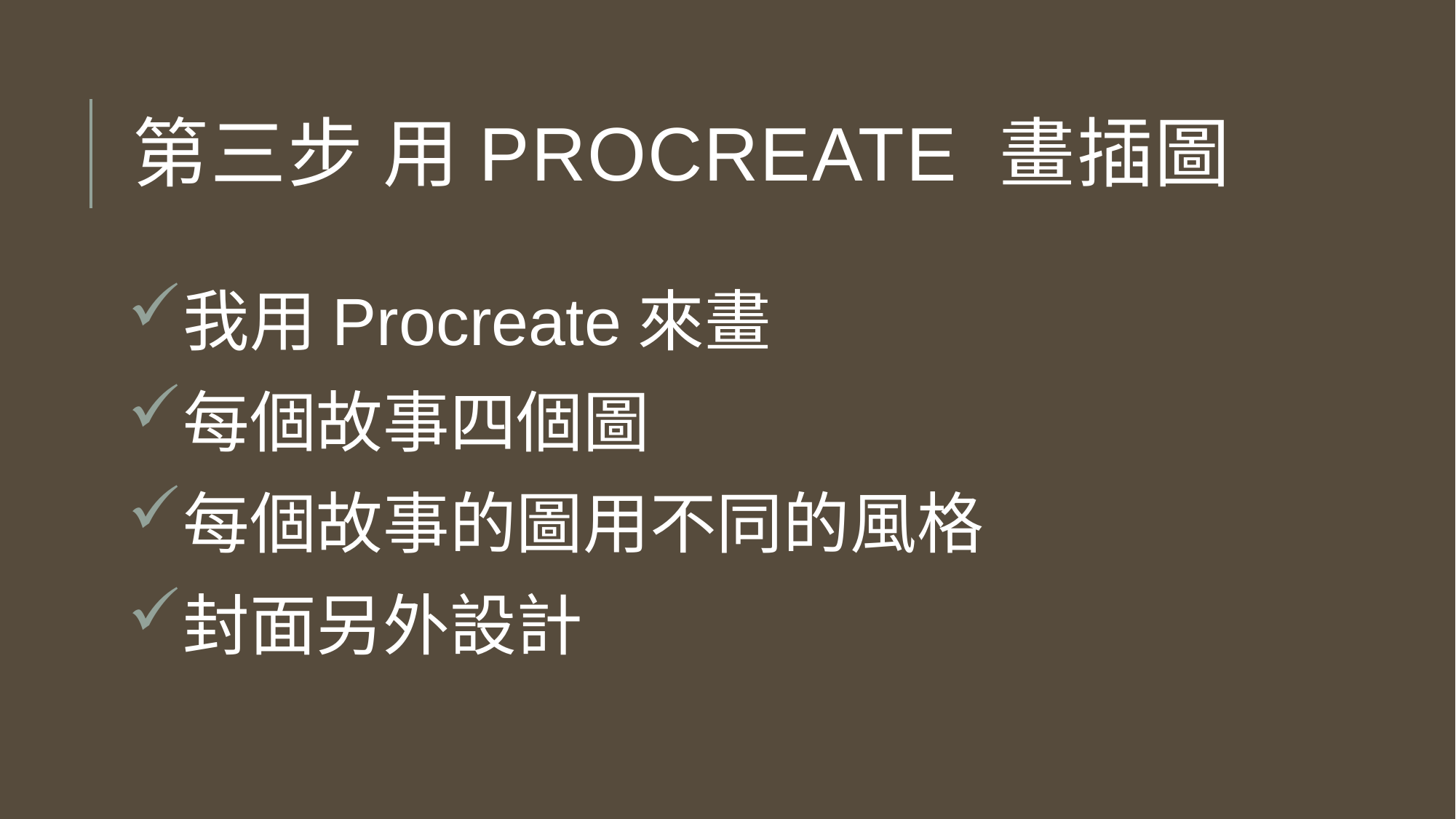

# 第三步 用Procreate 畫插圖
我用Procreate來畫
每個故事四個圖
每個故事的圖用不同的風格
封面另外設計